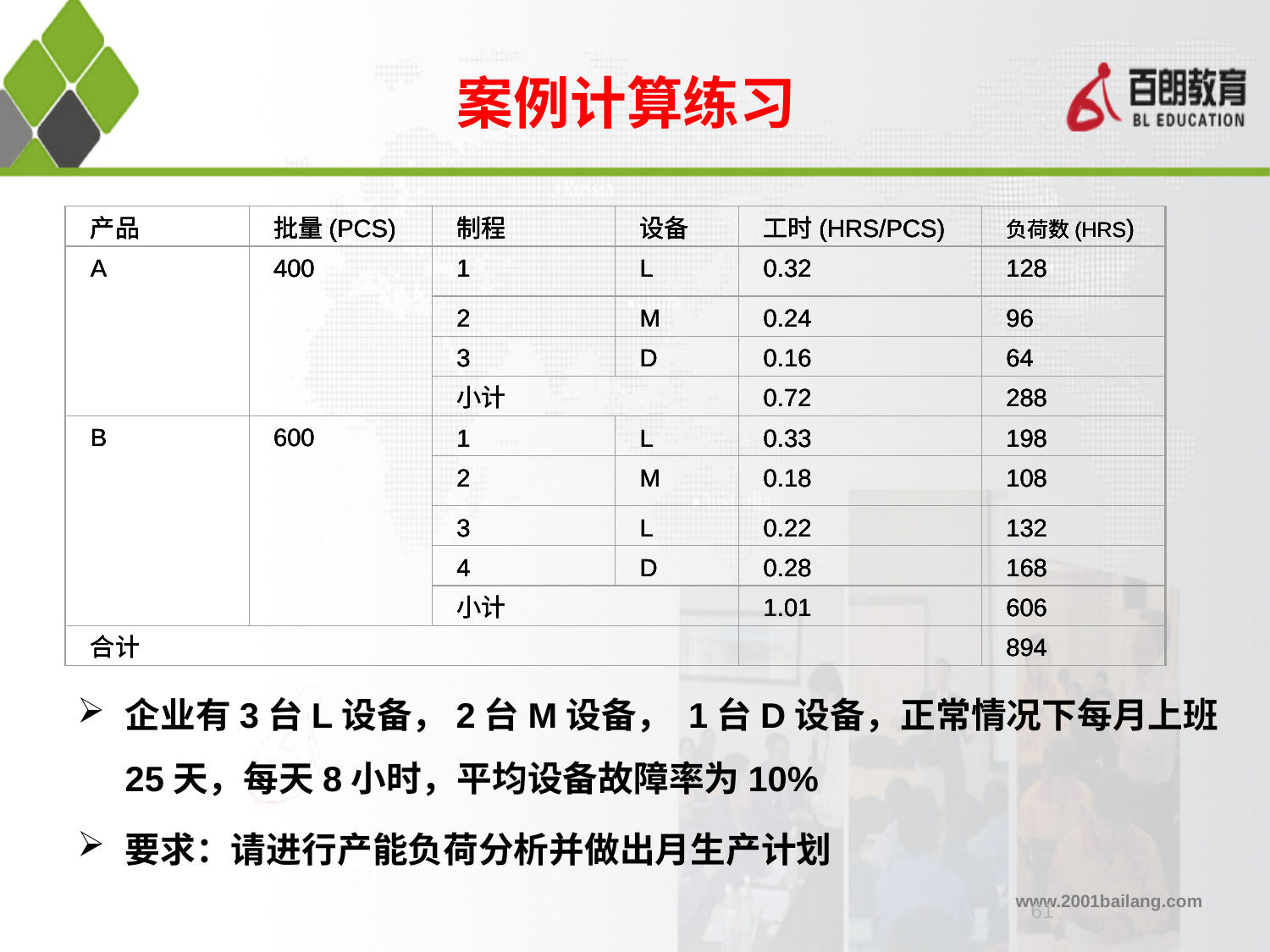

# 案例计算练习

产品

批量(PCS)

制程

设备

工时(HRS/PCS)

负荷数(HRS)

A

400

1

L

0.32

128

2

M

0.24

96

3

D

0.16

64

小计

0.72

288

B

600

1

L

0.33

198

2

M

0.18

108

3

L

0.22

132

4

D

0.28

168

小计

1.01

606

合计

894

产品

批量(PCS)

制程

设备

工时(HRS/PCS)

负荷数(HRS)

A

400

1

L

0.32

128

2

M

0.24

96

3

D

0.16

64

小计

0.72

288

B

600

1

L

0.33

198

2

M

0.18

108

3

L

0.22

132

4

D

0.28

168

小计

1.01

606

合计

894

产品

批量(PCS)

制程

设备

工时(HRS/PCS)

负荷数(HRS)

A

400

1

L

0.32

128

2

M

0.24

96

3

D

0.16

64

小计

0.72

288

B

600

1

L

0.33

198

2

M

0.18

108

3

L

0.22

132

4

D

0.28

168

小计

1.01

606

合计

894

产品

批量(PCS)

制程

设备

工时(HRS/PCS)

负荷数(HRS)

A

400

1

L

0.32

128

2

M

0.24

96

3

D

0.16

64

小计

0.72

288

B

600

1

L

0.33

198

2

M

0.18

108

3

L

0.22

132

4

D

0.28

168

小计

1.01

606

合计

894

企业有3台L设备，2台M设备， 1台D设备，正常情况下每月上班25天，每天8小时，平均设备故障率为10%
要求：请进行产能负荷分析并做出月生产计划
61